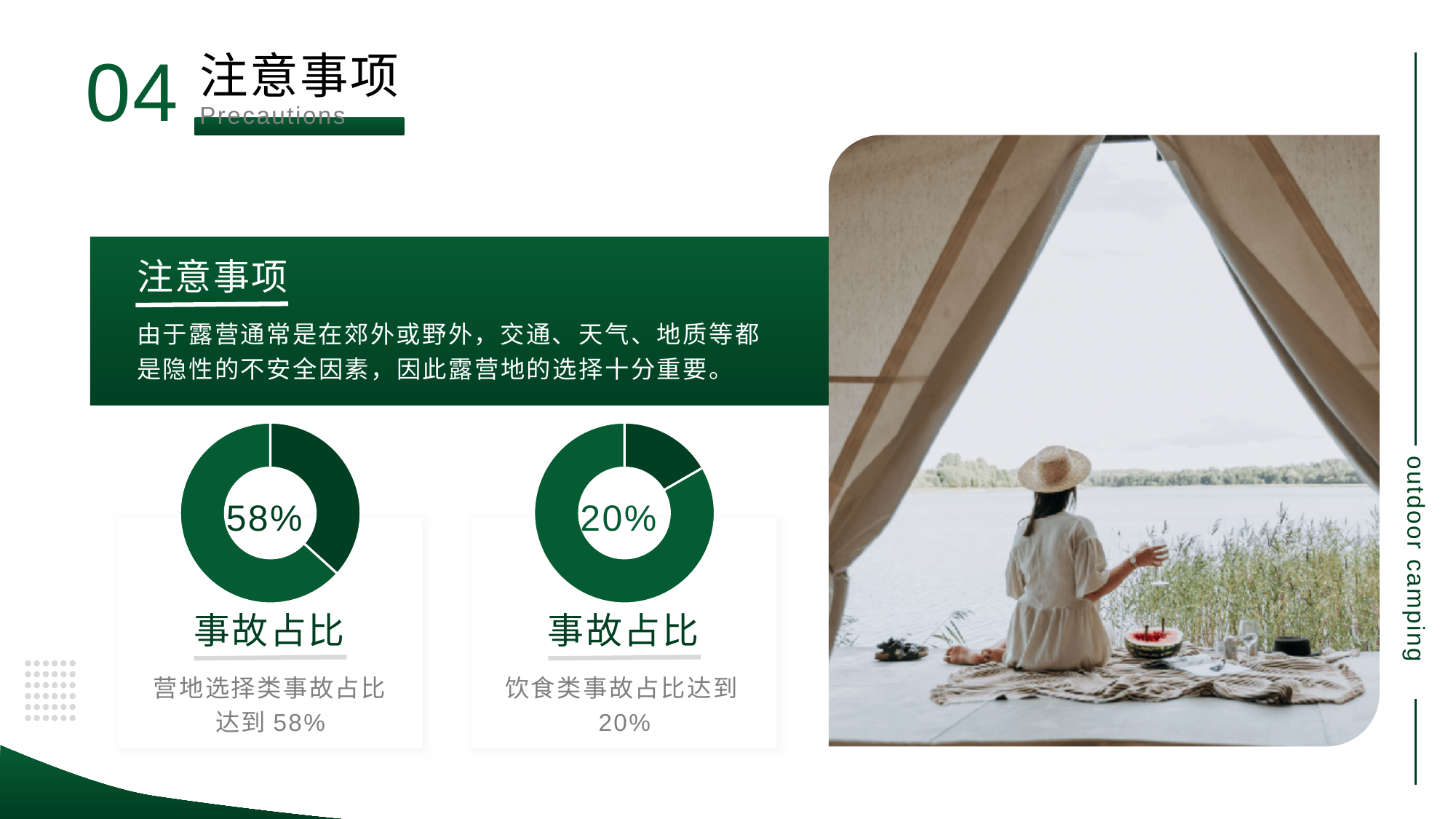

04
注意事项
Precautions

注意事项
由于露营通常是在郊外或野外，交通、天气、地质等都是隐性的不安全因素，因此露营地的选择十分重要。

### Chart

| Category | 事故占比 |
|---|---|
| 营地选择 | 58.0 |
| 事故发生 | 100.0 |

### Chart

| Category | 事故占比 |
|---|---|
| 饮食类型 | 20.0 |
| 事故发生 | 100.0 |
58%
20%

事故占比
事故占比
营地选择类事故占比达到58%
饮食类事故占比达到20%